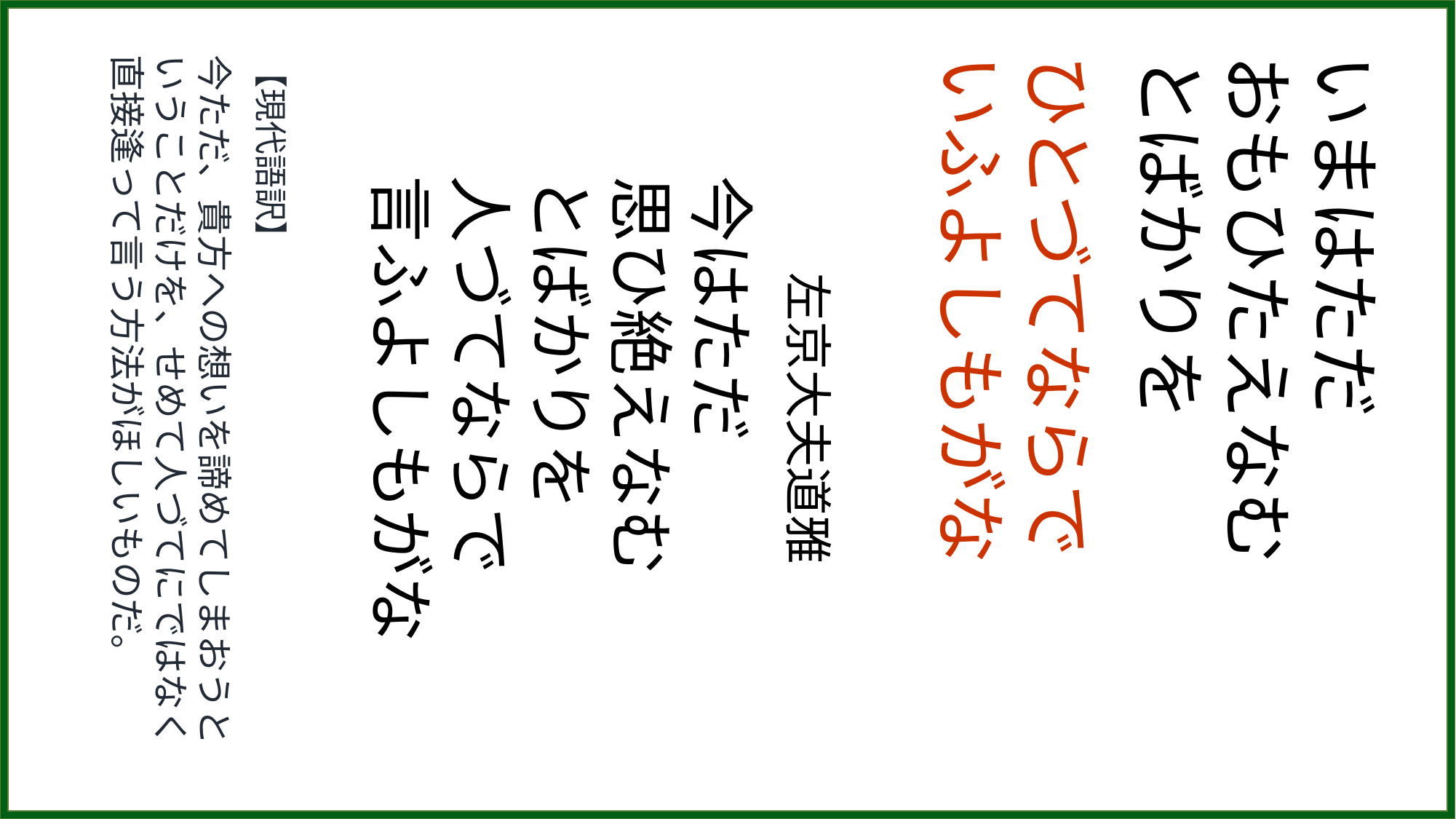

【現代語訳】

今ただ、貴方への想いを諦めてしまおうということだけを、せめて人づてにではなく直接逢って言う方法がほしいものだ。
　　左京大夫道雅

今はただ
思ひ絶えなむ
とばかりを
人づてならで
言ふよしもがな
ひとづてならで
いふよしもがな
いまはただ
おもひたえなむ
とばかりを